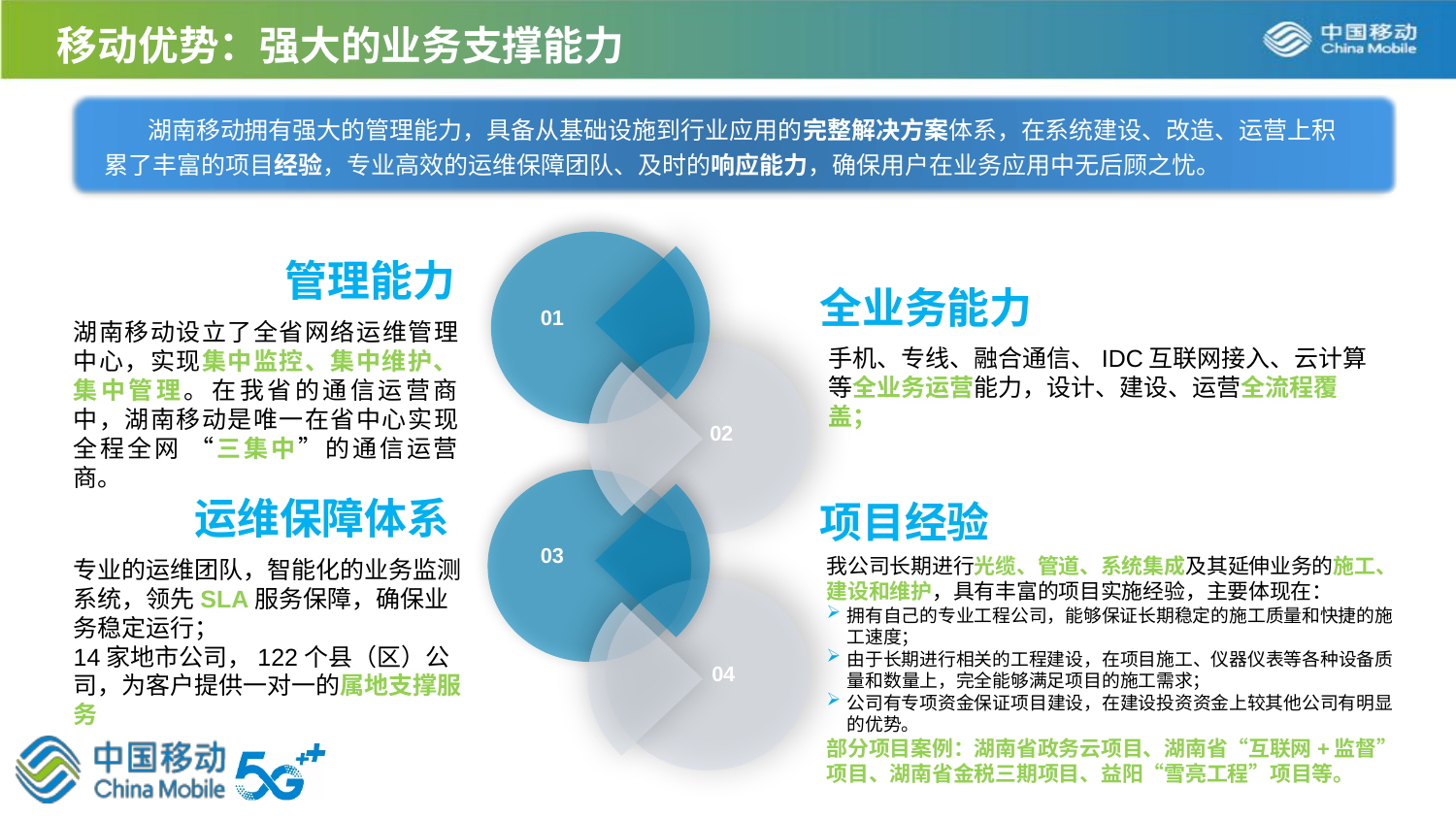

移动优势：强大的业务支撑能力

       湖南移动拥有强大的管理能力，具备从基础设施到行业应用的完整解决方案体系，在系统建设、改造、运营上积累了丰富的项目经验，专业高效的运维保障团队、及时的响应能力，确保用户在业务应用中无后顾之忧。

管理能力

全业务能力
01
湖南移动设立了全省网络运维管理中心，实现集中监控、集中维护、集中管理。在我省的通信运营商中，湖南移动是唯一在省中心实现全程全网 “三集中”的通信运营商。

手机、专线、融合通信、IDC互联网接入、云计算等全业务运营能力，设计、建设、运营全流程覆盖；

02

运维保障体系
项目经验

03
我公司长期进行光缆、管道、系统集成及其延伸业务的施工、建设和维护，具有丰富的项目实施经验，主要体现在：
拥有自己的专业工程公司，能够保证长期稳定的施工质量和快捷的施工速度；
由于长期进行相关的工程建设，在项目施工、仪器仪表等各种设备质量和数量上，完全能够满足项目的施工需求；
公司有专项资金保证项目建设，在建设投资资金上较其他公司有明显的优势。
部分项目案例：湖南省政务云项目、湖南省“互联网+监督”项目、湖南省金税三期项目、益阳“雪亮工程”项目等。
专业的运维团队，智能化的业务监测系统，领先SLA服务保障，确保业务稳定运行；
14家地市公司，122个县（区）公司，为客户提供一对一的属地支撑服务；

04